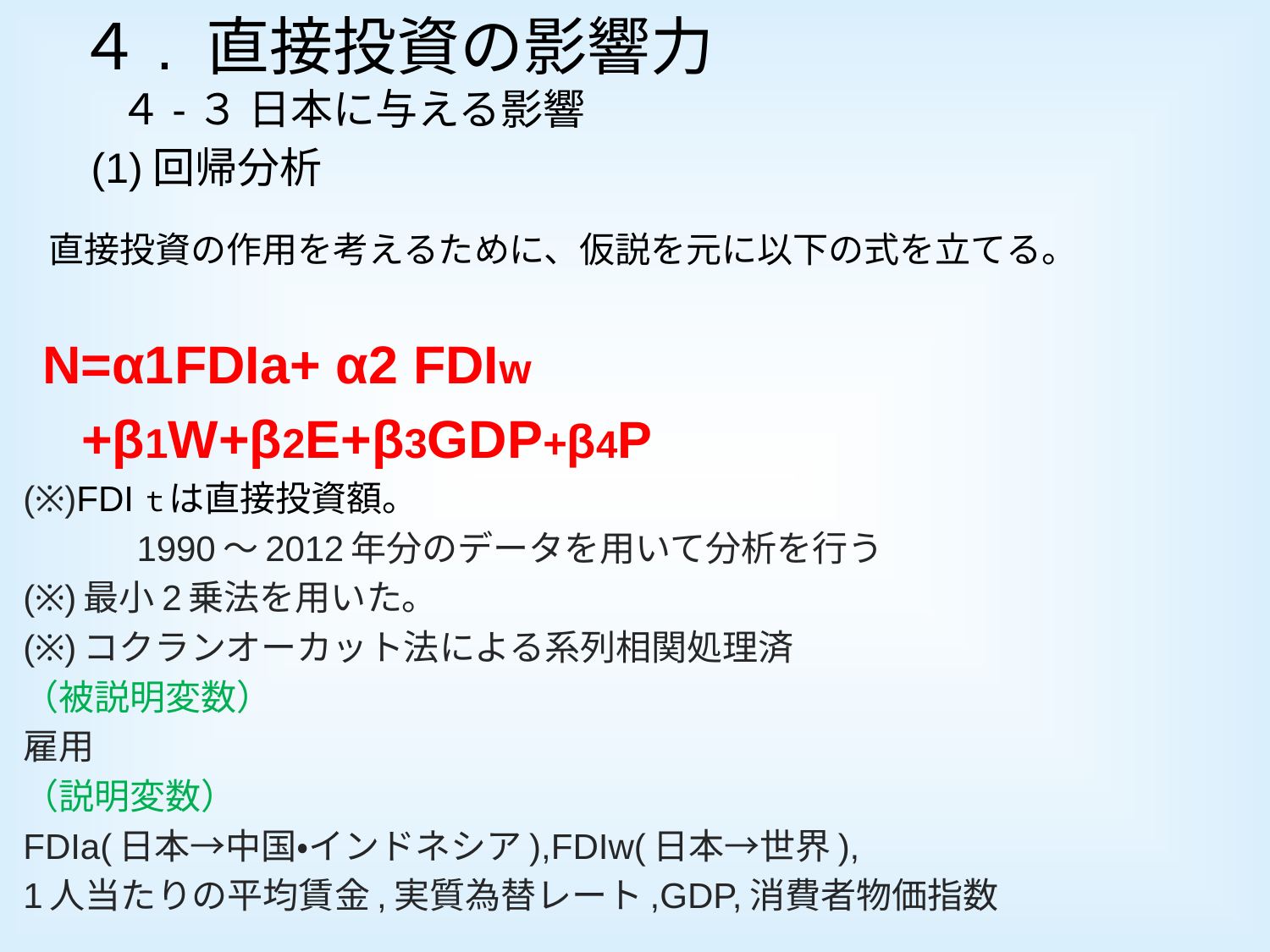

４. 直接投資の影響力
　４-３ 日本に与える影響
 (1)回帰分析

　直接投資の作用を考えるために、仮説を元に以下の式を立てる。

  N=α1FDIa+ α2 FDIw
      +β1W+β2E+β3GDP+β4P
(※)FDIｔは直接投資額。
　　　1990～2012年分のデータを用いて分析を行う
(※)最小2乗法を用いた。
(※)コクランオーカット法による系列相関処理済
（被説明変数）
雇用
（説明変数）
FDIa(日本→中国・インドネシア),FDIw(日本→世界),
1人当たりの平均賃金,実質為替レート,GDP,消費者物価指数